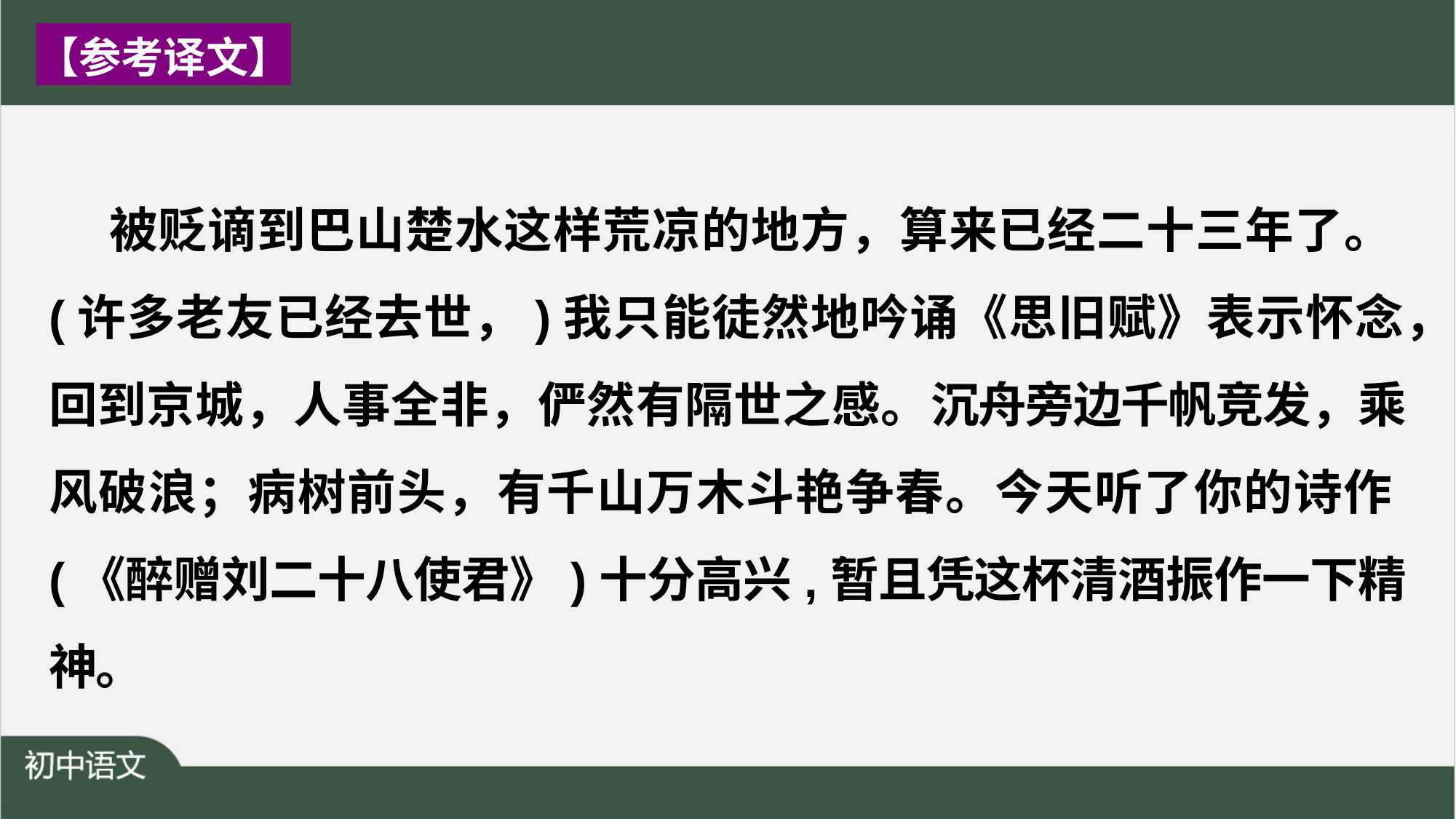

【参考译文】
    被贬谪到巴山楚水这样荒凉的地方，算来已经二十三年了。(许多老友已经去世，)我只能徒然地吟诵《思旧赋》表示怀念，回到京城，人事全非，俨然有隔世之感。沉舟旁边千帆竞发，乘风破浪；病树前头，有千山万木斗艳争春。今天听了你的诗作(《醉赠刘二十八使君》)十分高兴,暂且凭这杯清酒振作一下精神。